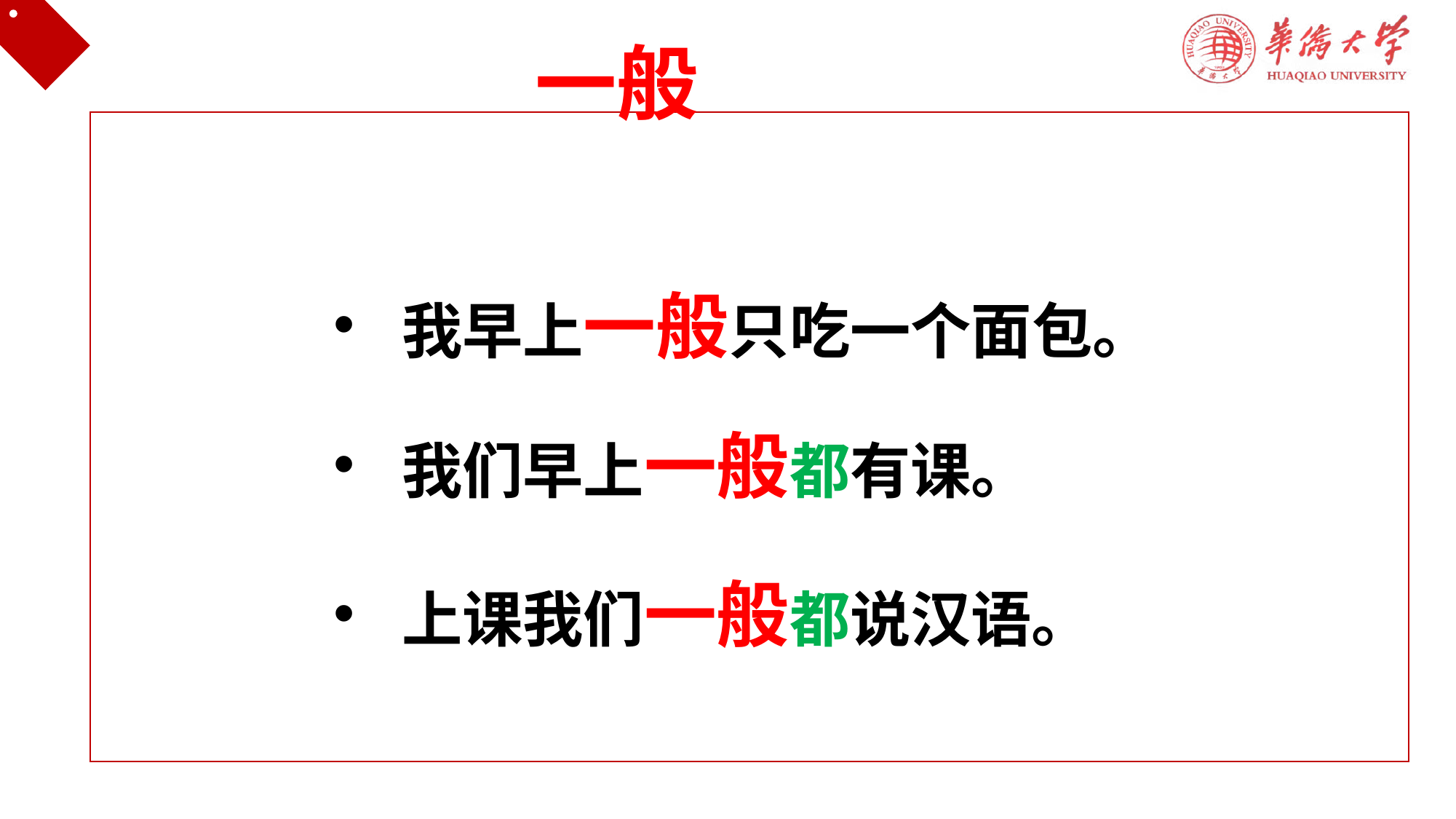

一般

我早上一般只吃一个面包。
我们早上一般都有课。
上课我们一般都说汉语。